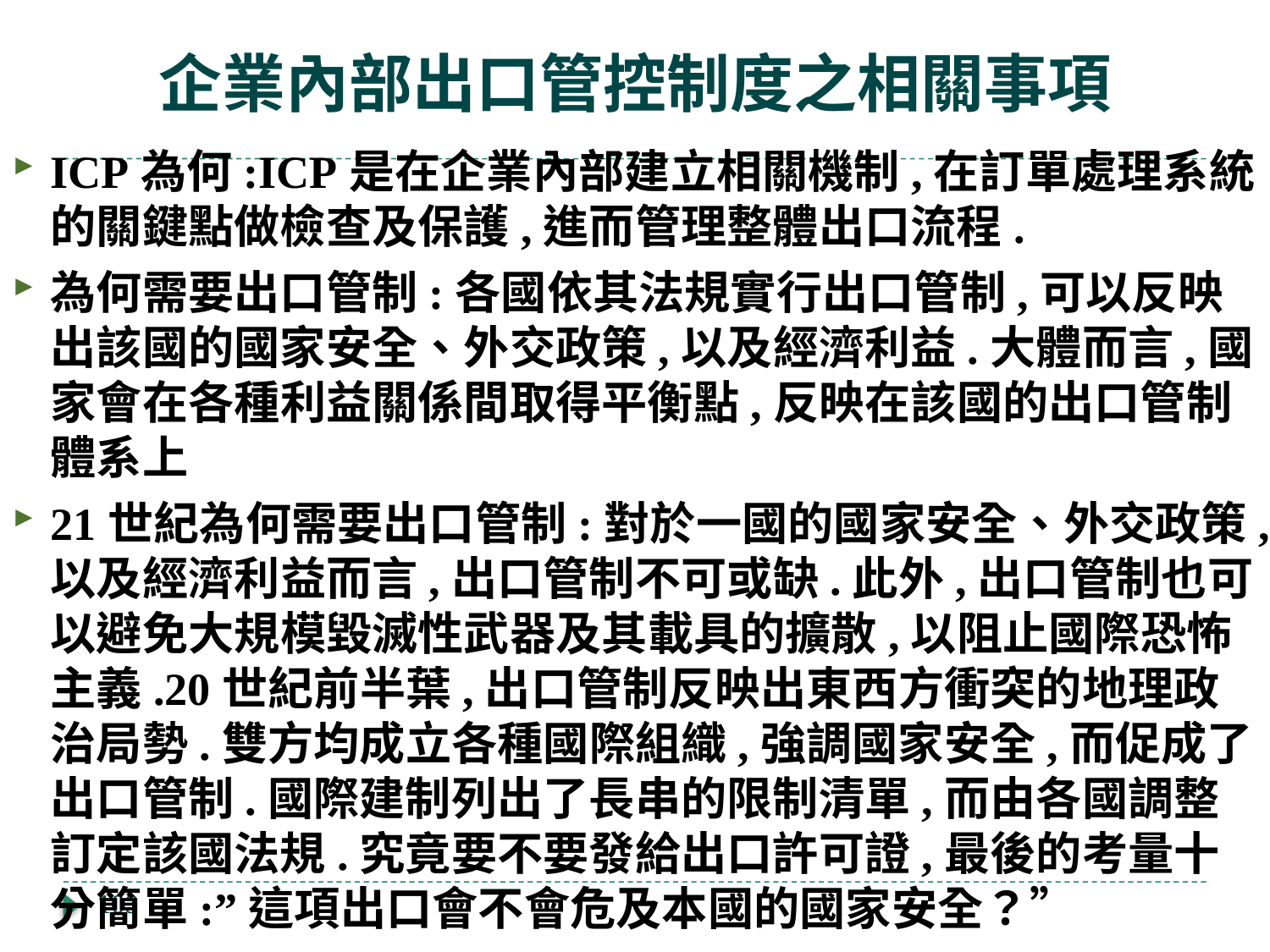

# 企業內部出口管控制度之相關事項
ICP為何:ICP是在企業內部建立相關機制,在訂單處理系統的關鍵點做檢查及保護,進而管理整體出口流程.
為何需要出口管制:各國依其法規實行出口管制,可以反映出該國的國家安全、外交政策,以及經濟利益.大體而言,國家會在各種利益關係間取得平衡點,反映在該國的出口管制體系上
21世紀為何需要出口管制:對於一國的國家安全、外交政策,以及經濟利益而言,出口管制不可或缺.此外,出口管制也可以避免大規模毀滅性武器及其載具的擴散,以阻止國際恐怖主義.20世紀前半葉,出口管制反映出東西方衝突的地理政治局勢.雙方均成立各種國際組織,強調國家安全,而促成了出口管制.國際建制列出了長串的限制清單,而由各國調整訂定該國法規.究竟要不要發給出口許可證,最後的考量十分簡單:”這項出口會不會危及本國的國家安全？”
103